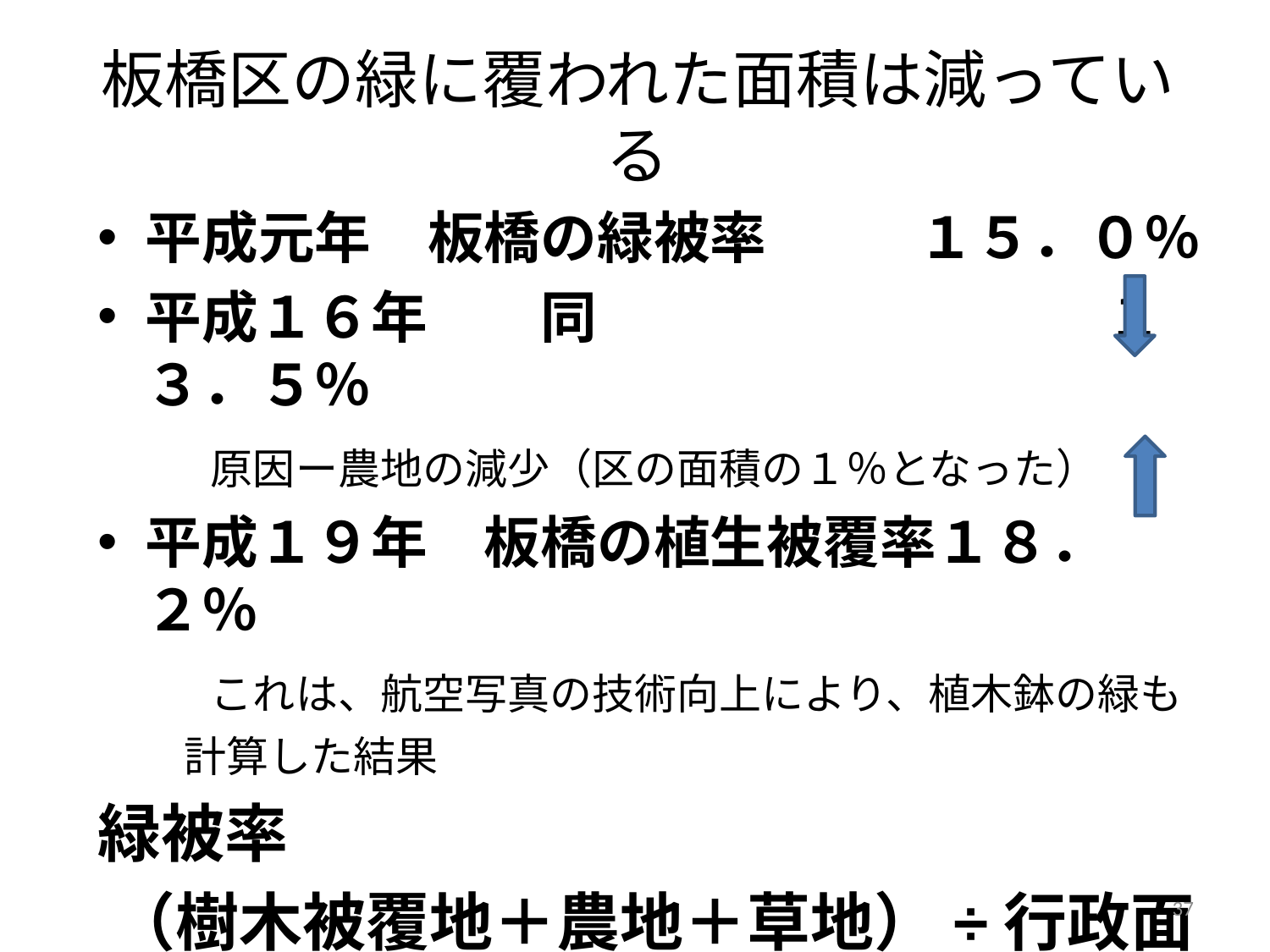

# 板橋区の緑に覆われた面積は減っている
平成元年　板橋の緑被率　　   １５．０％
平成１６年　　同　　　　　　　　　１３．５％
　　原因ー農地の減少（区の面積の１％となった）
平成１９年　板橋の植生被覆率１８．２％
　　これは、航空写真の技術向上により、植木鉢の緑も
        計算した結果
緑被率
（樹木被覆地＋農地＋草地）÷行政面積板橋区　緑地・樹木調査（H22)より

37